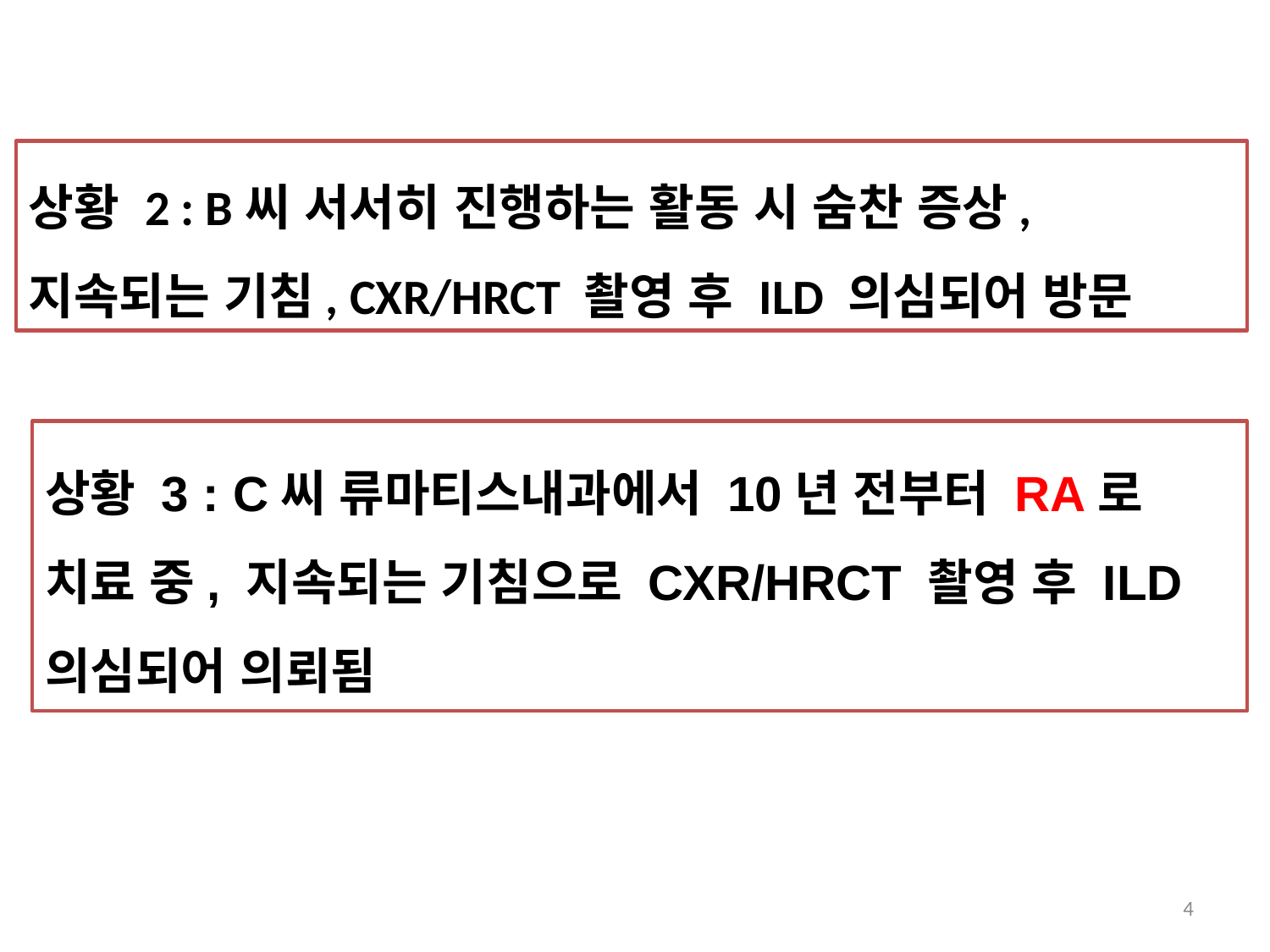

# 상황 2 : B씨 서서히 진행하는 활동 시 숨찬 증상, 지속되는 기침, CXR/HRCT 촬영 후 ILD 의심되어 방문
상황 3 : C씨 류마티스내과에서 10년 전부터 RA로 치료 중, 지속되는 기침으로 CXR/HRCT 촬영 후 ILD 의심되어 의뢰됨
4